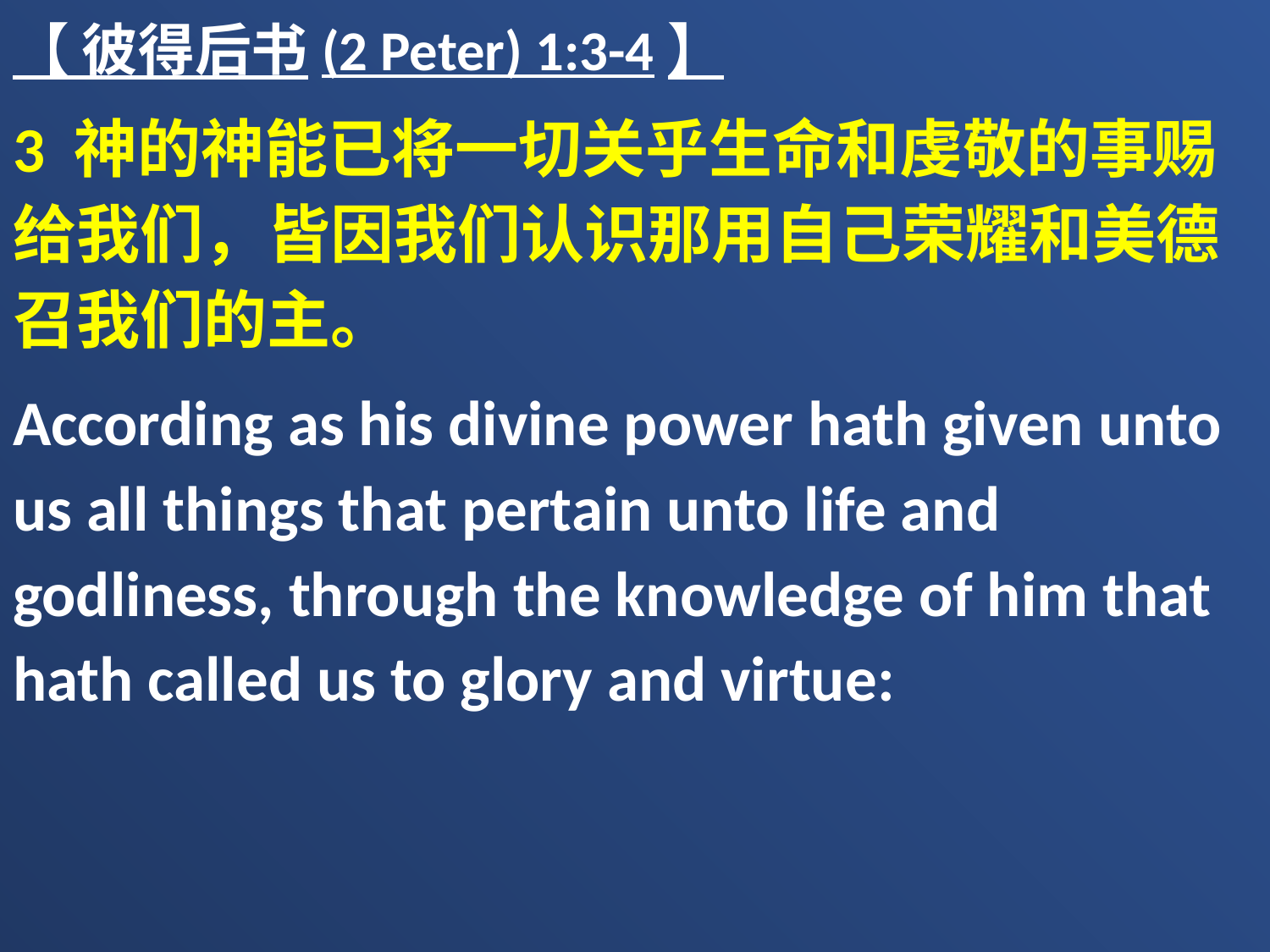

【 彼得后书(2 Peter) 1:3-4】
3 神的神能已将一切关乎生命和虔敬的事赐给我们，皆因我们认识那用自己荣耀和美德召我们的主。
According as his divine power hath given unto us all things that pertain unto life and godliness, through the knowledge of him that hath called us to glory and virtue: